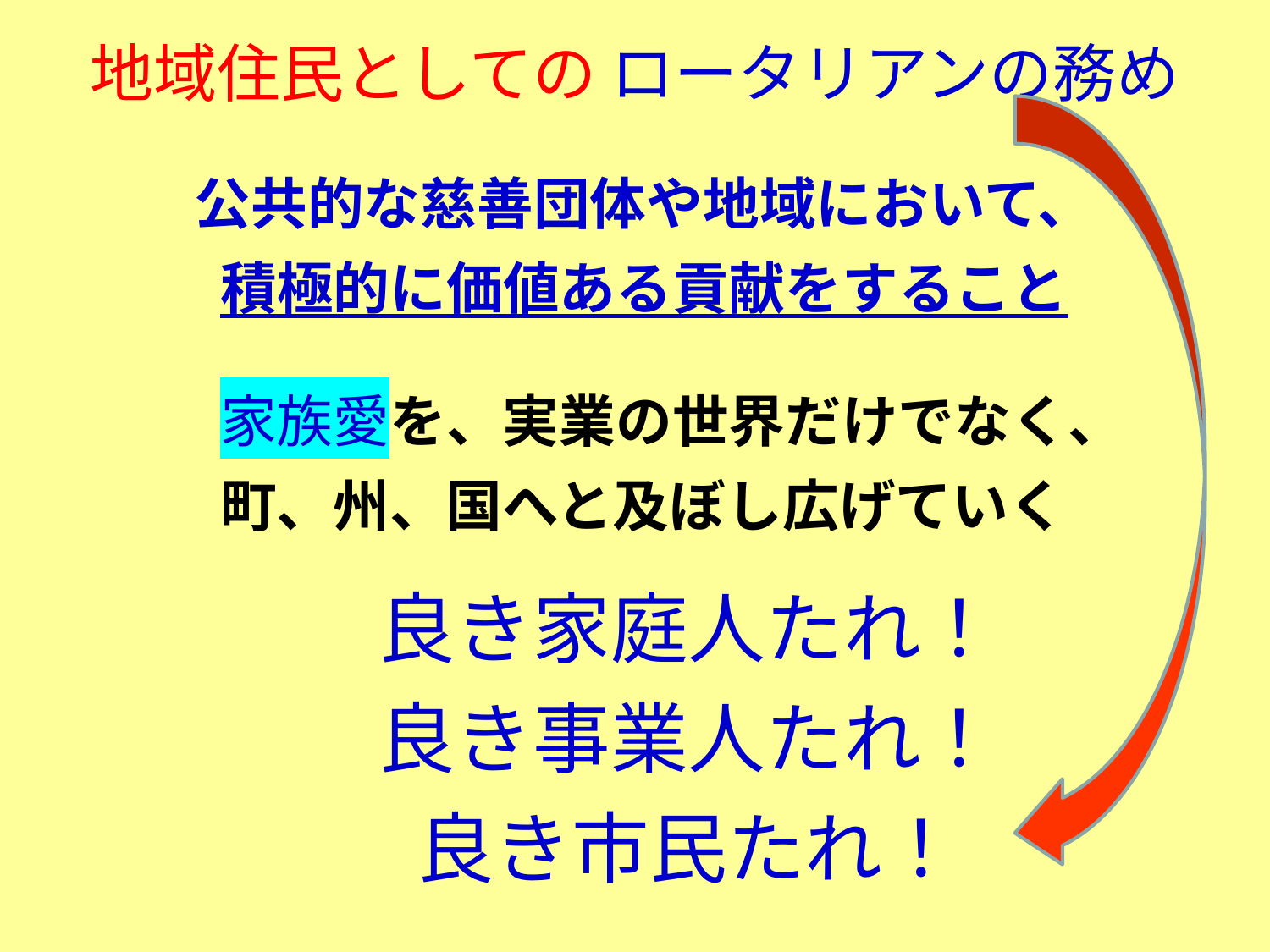

地域住民としての ロータリアンの務め

公共的な慈善団体や地域において、

積極的に価値ある貢献をすること
　家族愛を、実業の世界だけでなく、

　町、州、国へと及ぼし広げていく
良き家庭人たれ！

良き事業人たれ！

良き市民たれ！